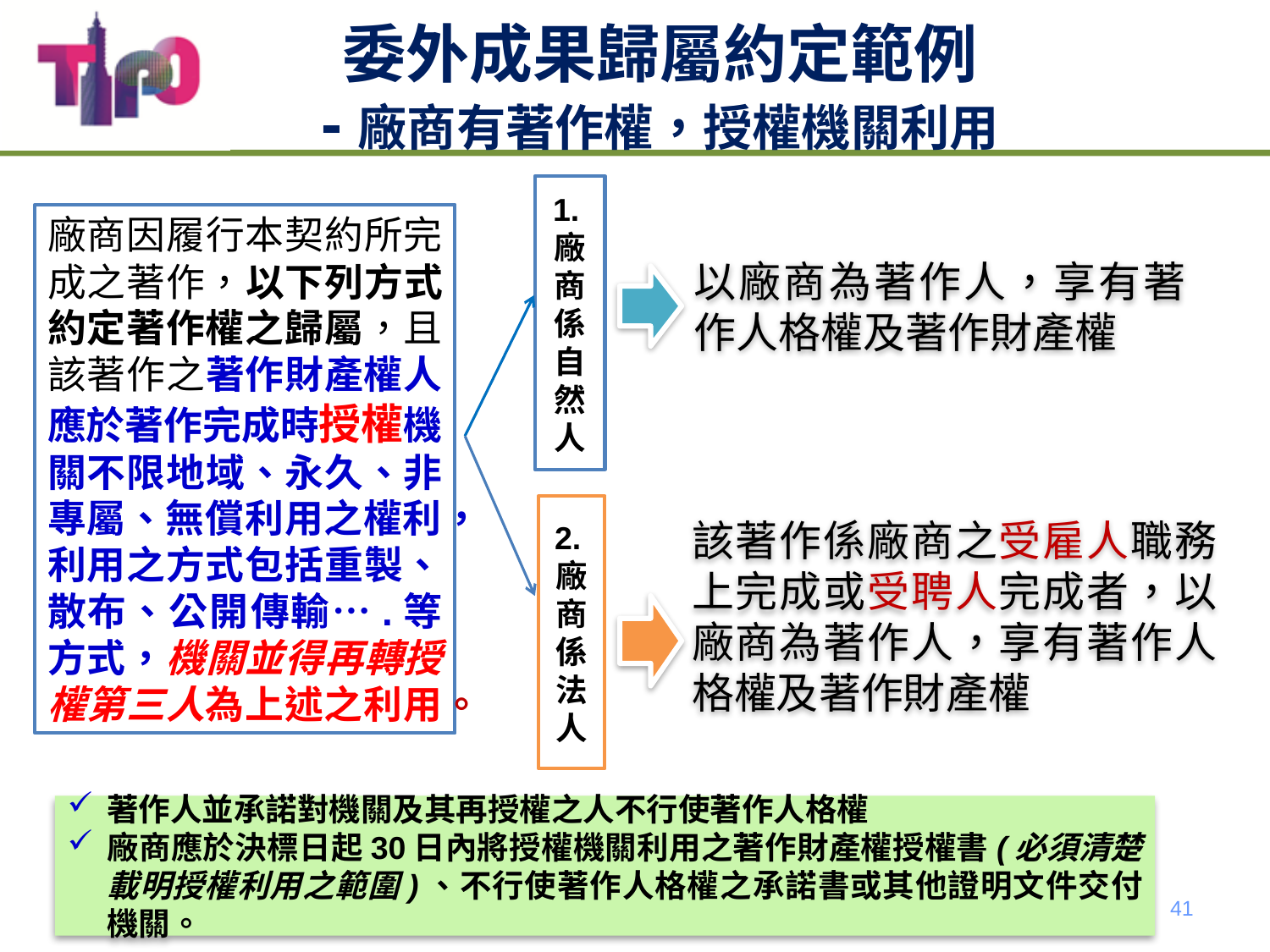

# 委外成果歸屬約定範例 -廠商有著作權，授權機關利用
1.廠商係自然人
以廠商為著作人，享有著作人格權及著作財產權
廠商因履行本契約所完成之著作，以下列方式約定著作權之歸屬，且該著作之著作財產權人應於著作完成時授權機關不限地域、永久、非專屬、無償利用之權利，利用之方式包括重製、散布、公開傳輸….等方式，機關並得再轉授權第三人為上述之利用。

2.廠商係法人
該著作係廠商之受雇人職務上完成或受聘人完成者，以廠商為著作人，享有著作人格權及著作財產權

著作人並承諾對機關及其再授權之人不行使著作人格權
廠商應於決標日起30日內將授權機關利用之著作財產權授權書(必須清楚載明授權利用之範圍)、不行使著作人格權之承諾書或其他證明文件交付機關。
41